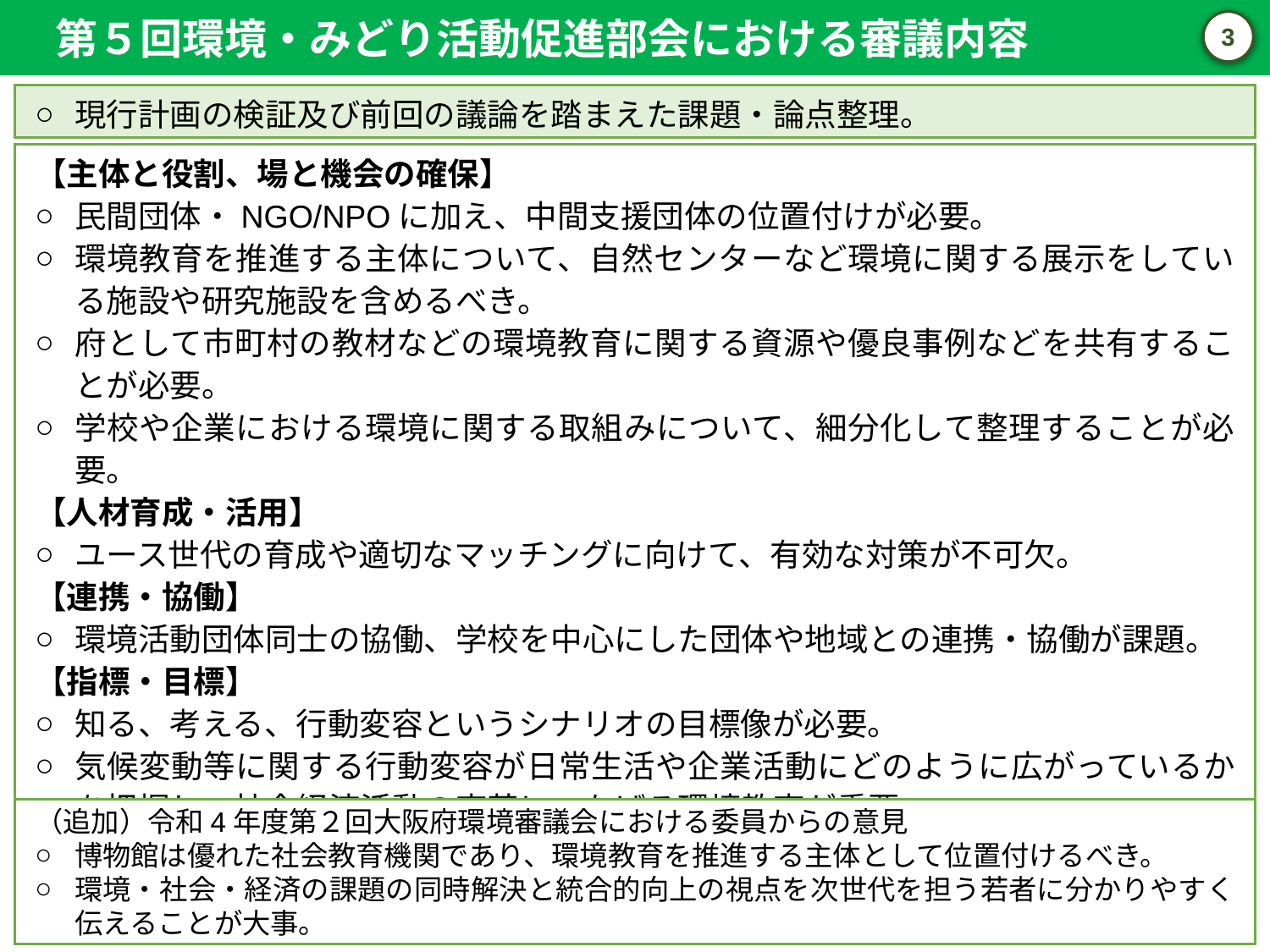

第５回環境・みどり活動促進部会における審議内容
3
現行計画の検証及び前回の議論を踏まえた課題・論点整理。
【主体と役割、場と機会の確保】
民間団体・NGO/NPOに加え、中間支援団体の位置付けが必要。
環境教育を推進する主体について、自然センターなど環境に関する展示をしている施設や研究施設を含めるべき。
府として市町村の教材などの環境教育に関する資源や優良事例などを共有することが必要。
学校や企業における環境に関する取組みについて、細分化して整理することが必要。
【人材育成・活用】
ユース世代の育成や適切なマッチングに向けて、有効な対策が不可欠。
【連携・協働】
環境活動団体同士の協働、学校を中心にした団体や地域との連携・協働が課題。
【指標・目標】
知る、考える、行動変容というシナリオの目標像が必要。
気候変動等に関する行動変容が日常生活や企業活動にどのように広がっているかを把握し、社会経済活動の変革につなげる環境教育が重要。
今後は行動変容が重要であり、アウトプット指標だけでなく、定量的なアウトカム指標が必要。
（追加）令和4年度第２回大阪府環境審議会における委員からの意見
博物館は優れた社会教育機関であり、環境教育を推進する主体として位置付けるべき。
環境・社会・経済の課題の同時解決と統合的向上の視点を次世代を担う若者に分かりやすく伝えることが大事。